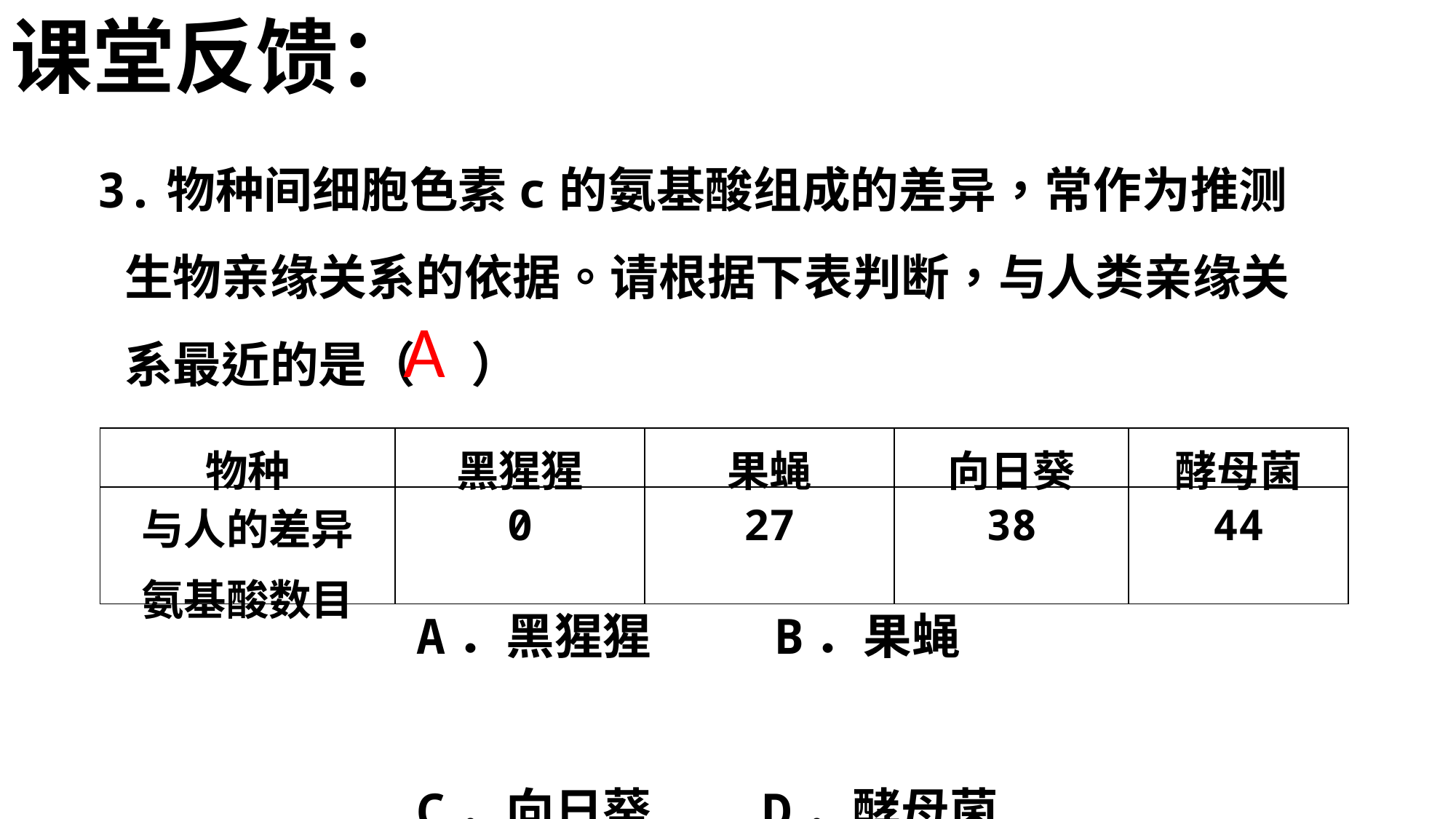

课堂反馈：
3.物种间细胞色素c的氨基酸组成的差异，常作为推测生物亲缘关系的依据。请根据下表判断，与人类亲缘关系最近的是（     ）

A
| 物种 | 黑猩猩 | 果蝇 | 向日葵 | 酵母菌 |
| --- | --- | --- | --- | --- |
| 与人的差异 氨基酸数目 | 0 | 27 | 38 | 44 |
  A．黑猩猩          B．果蝇
  C．向日葵         D．酵母菌